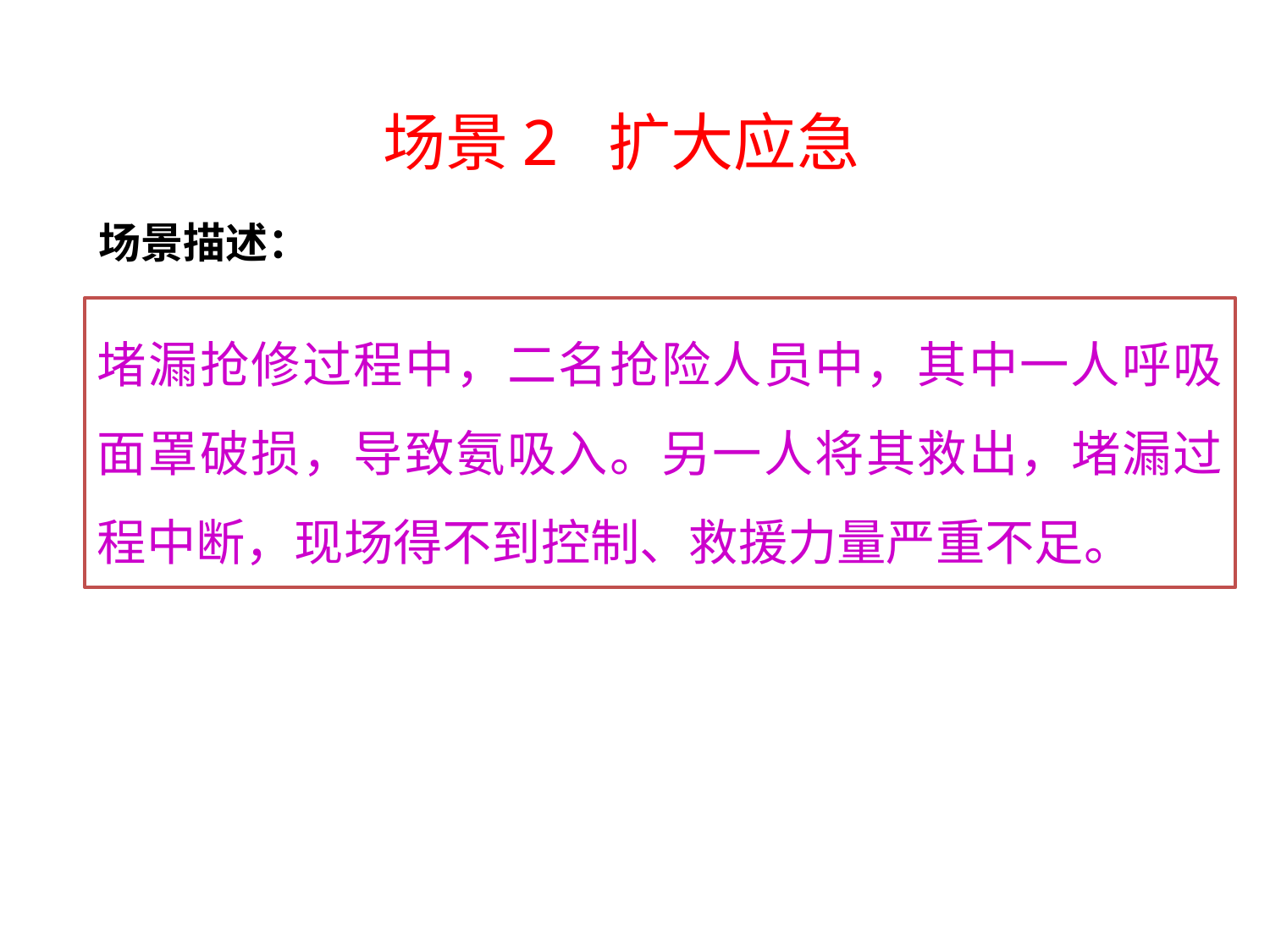

# 场景2 扩大应急
场景描述：
堵漏抢修过程中，二名抢险人员中，其中一人呼吸面罩破损，导致氨吸入。另一人将其救出，堵漏过程中断，现场得不到控制、救援力量严重不足。